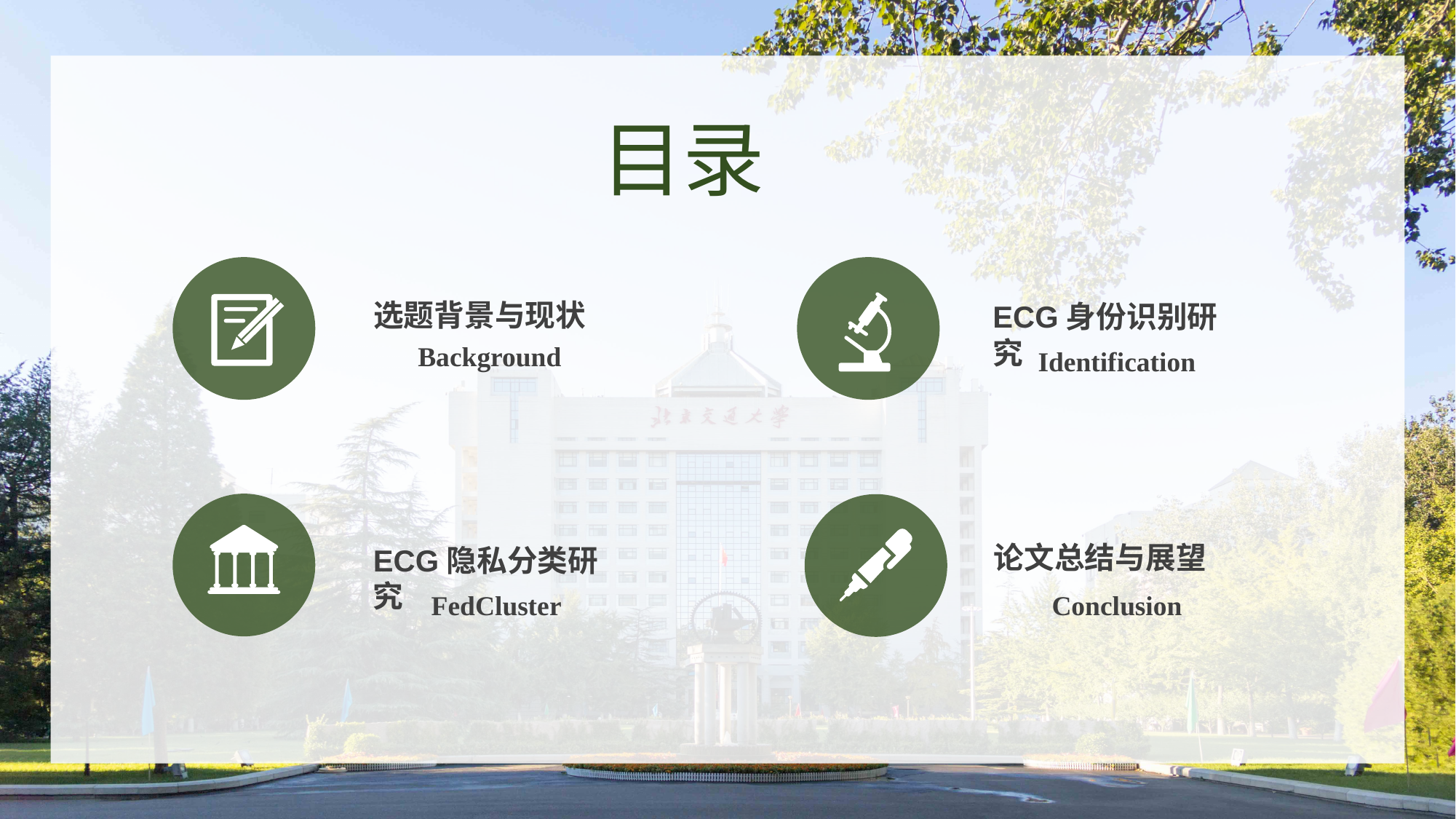

目录

选题背景与现状

ECG身份识别研究

Background
Identification

论文总结与展望
ECG隐私分类研究
FedCluster
Conclusion